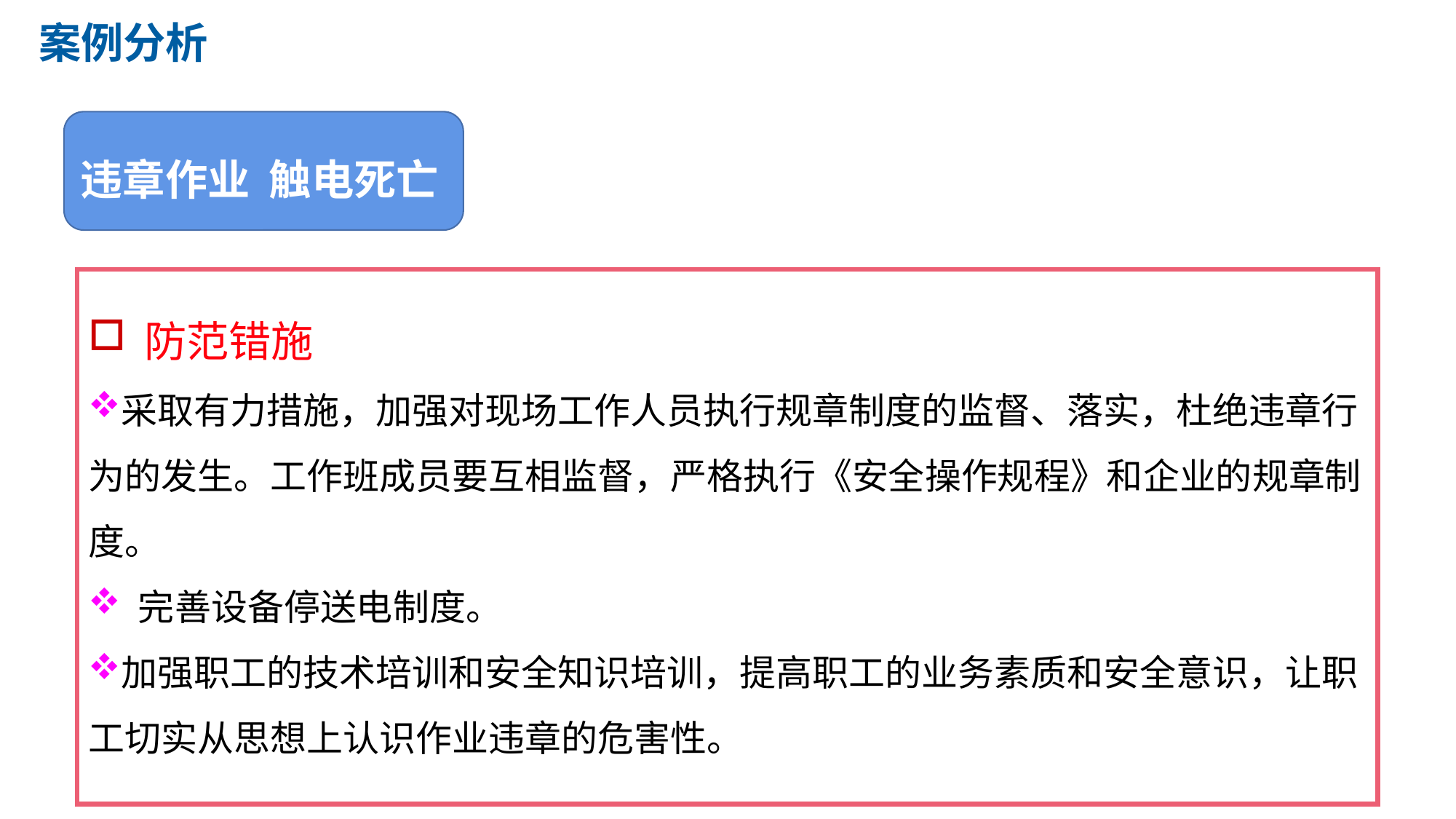

案例分析
违章作业  触电死亡
防范错施
采取有力措施，加强对现场工作人员执行规章制度的监督、落实，杜绝违章行为的发生。工作班成员要互相监督，严格执行《安全操作规程》和企业的规章制度。
 完善设备停送电制度。
加强职工的技术培训和安全知识培训，提高职工的业务素质和安全意识，让职工切实从思想上认识作业违章的危害性。